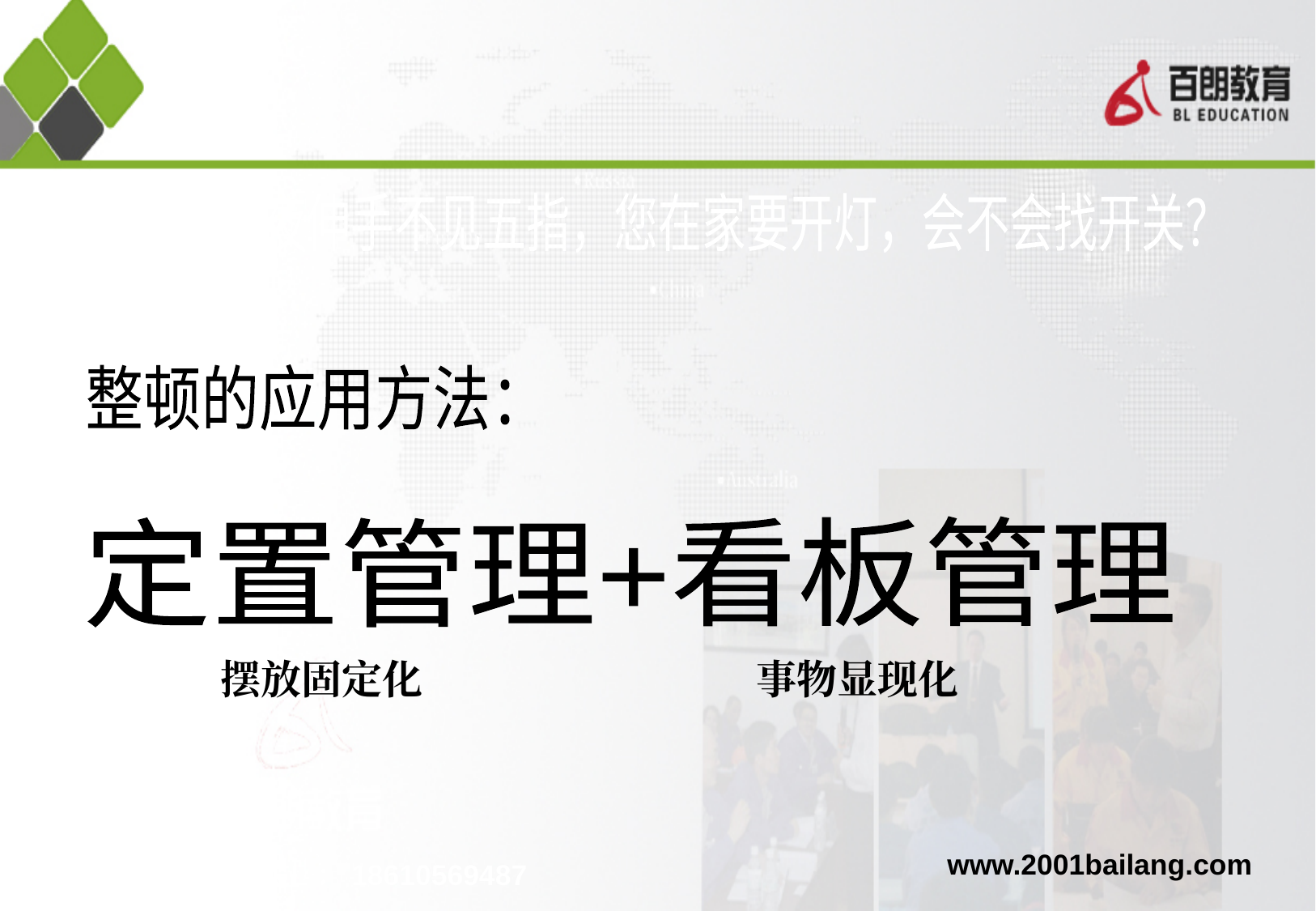

提问：半夜伸手不见五指，您在家要开灯，会不会找开关？
整顿的应用方法：
+看板管理
定置管理
摆放固定化                                 事物显现化